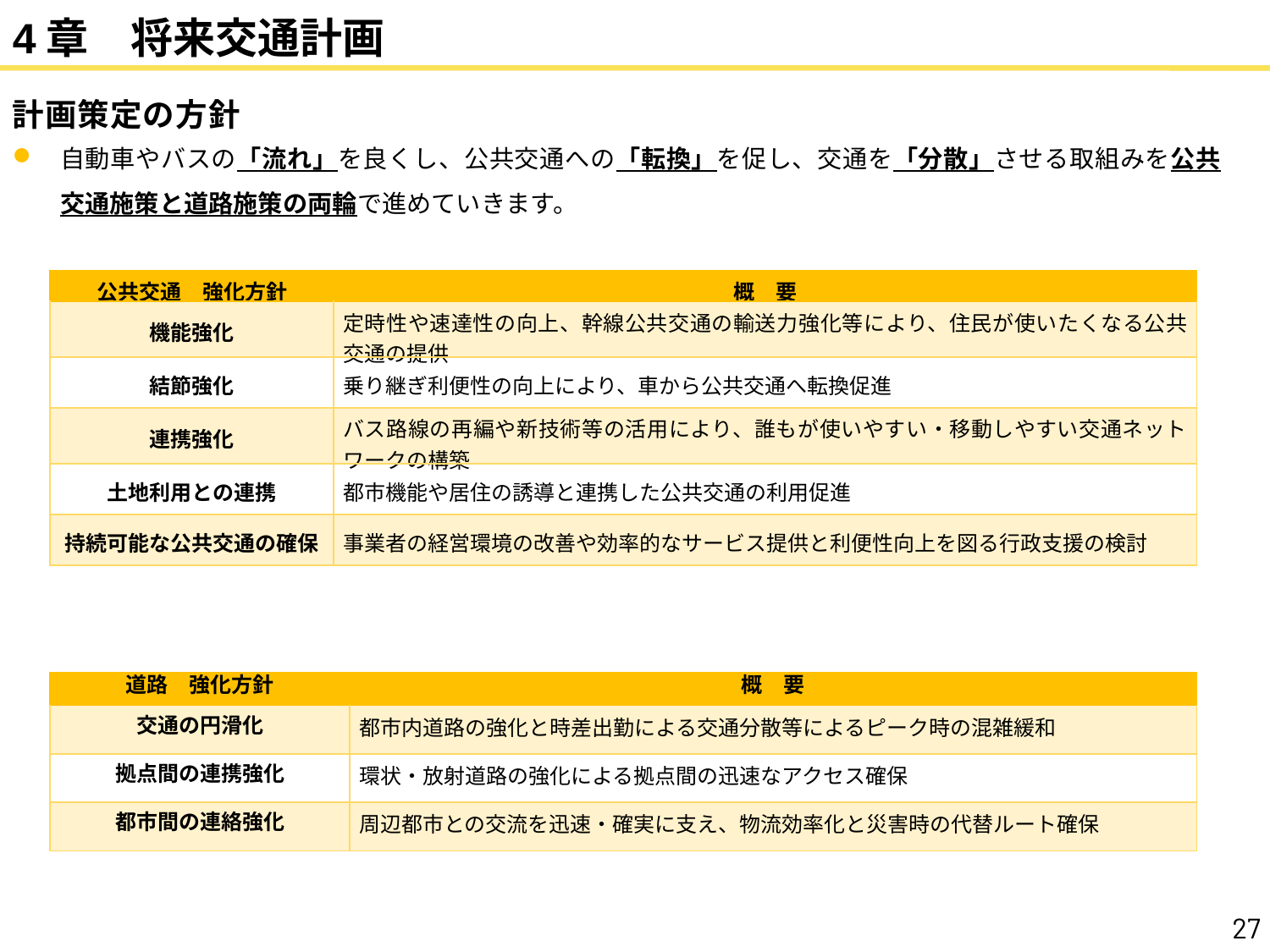

4章　将来交通計画

計画策定の方針
自動車やバスの「流れ」を良くし、公共交通への「転換」を促し、交通を「分散」させる取組みを公共交通施策と道路施策の両輪で進めていきます。
| 公共交通　強化方針 | 概　要 |
| --- | --- |
| 機能強化 | 定時性や速達性の向上、幹線公共交通の輸送力強化等により、住民が使いたくなる公共交通の提供 |
| 結節強化 | 乗り継ぎ利便性の向上により、車から公共交通へ転換促進 |
| 連携強化 | バス路線の再編や新技術等の活用により、誰もが使いやすい・移動しやすい交通ネットワークの構築 |
| 土地利用との連携 | 都市機能や居住の誘導と連携した公共交通の利用促進 |
| 持続可能な公共交通の確保 | 事業者の経営環境の改善や効率的なサービス提供と利便性向上を図る行政支援の検討 |
| 道路　強化方針 | 概　要 |
| --- | --- |
| 交通の円滑化 | 都市内道路の強化と時差出勤による交通分散等によるピーク時の混雑緩和 |
| 拠点間の連携強化 | 環状・放射道路の強化による拠点間の迅速なアクセス確保 |
| 都市間の連絡強化 | 周辺都市との交流を迅速・確実に支え、物流効率化と災害時の代替ルート確保 |
27